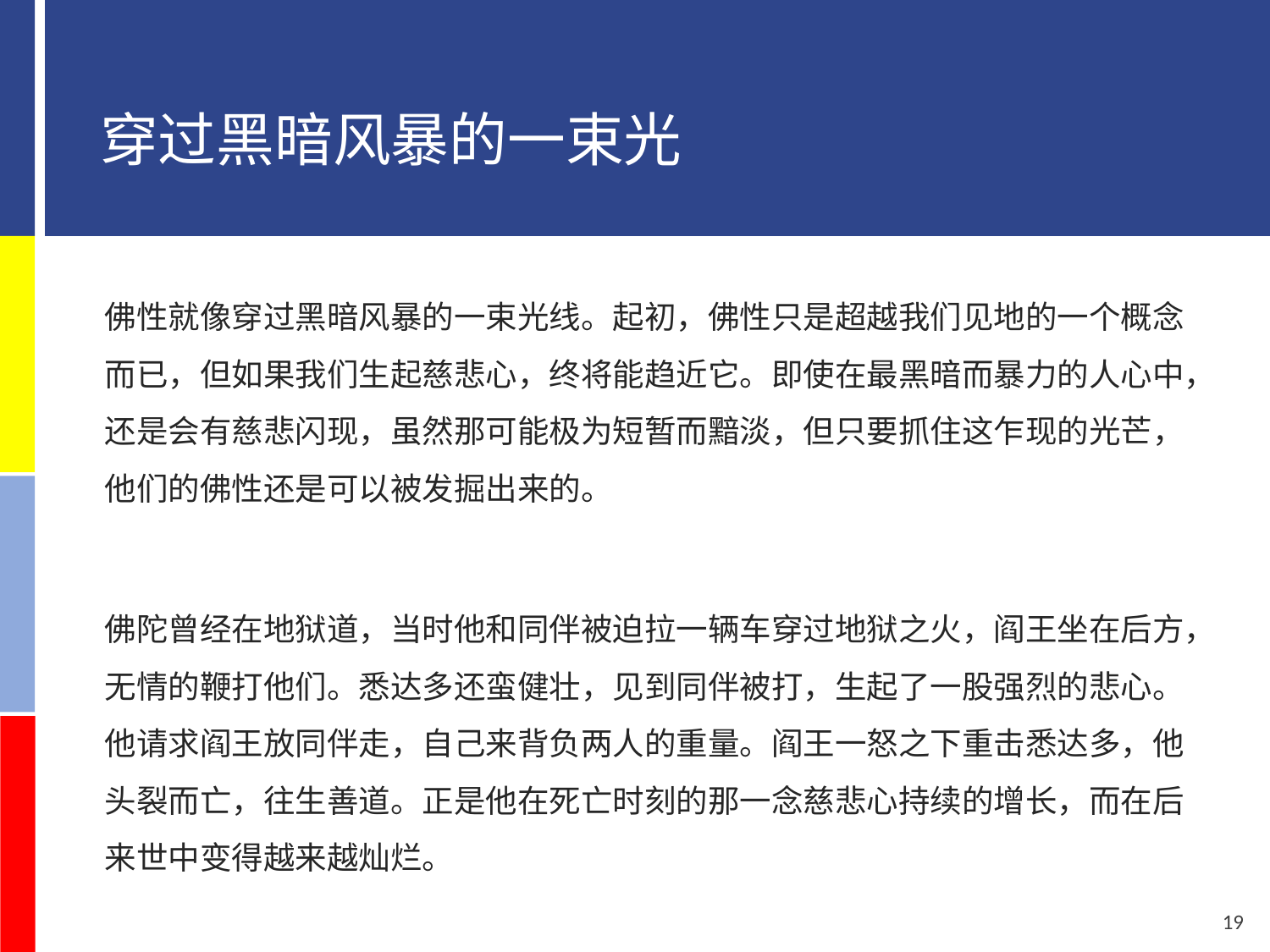

# 穿过黑暗风暴的一束光
佛性就像穿过黑暗风暴的一束光线。起初，佛性只是超越我们见地的一个概念而已，但如果我们生起慈悲心，终将能趋近它。即使在最黑暗而暴力的人心中，还是会有慈悲闪现，虽然那可能极为短暂而黯淡，但只要抓住这乍现的光芒，他们的佛性还是可以被发掘出来的。

佛陀曾经在地狱道，当时他和同伴被迫拉一辆车穿过地狱之火，阎王坐在后方，无情的鞭打他们。悉达多还蛮健壮，见到同伴被打，生起了一股强烈的悲心。他请求阎王放同伴走，自己来背负两人的重量。阎王一怒之下重击悉达多，他头裂而亡，往生善道。正是他在死亡时刻的那一念慈悲心持续的增长，而在后来世中变得越来越灿烂。